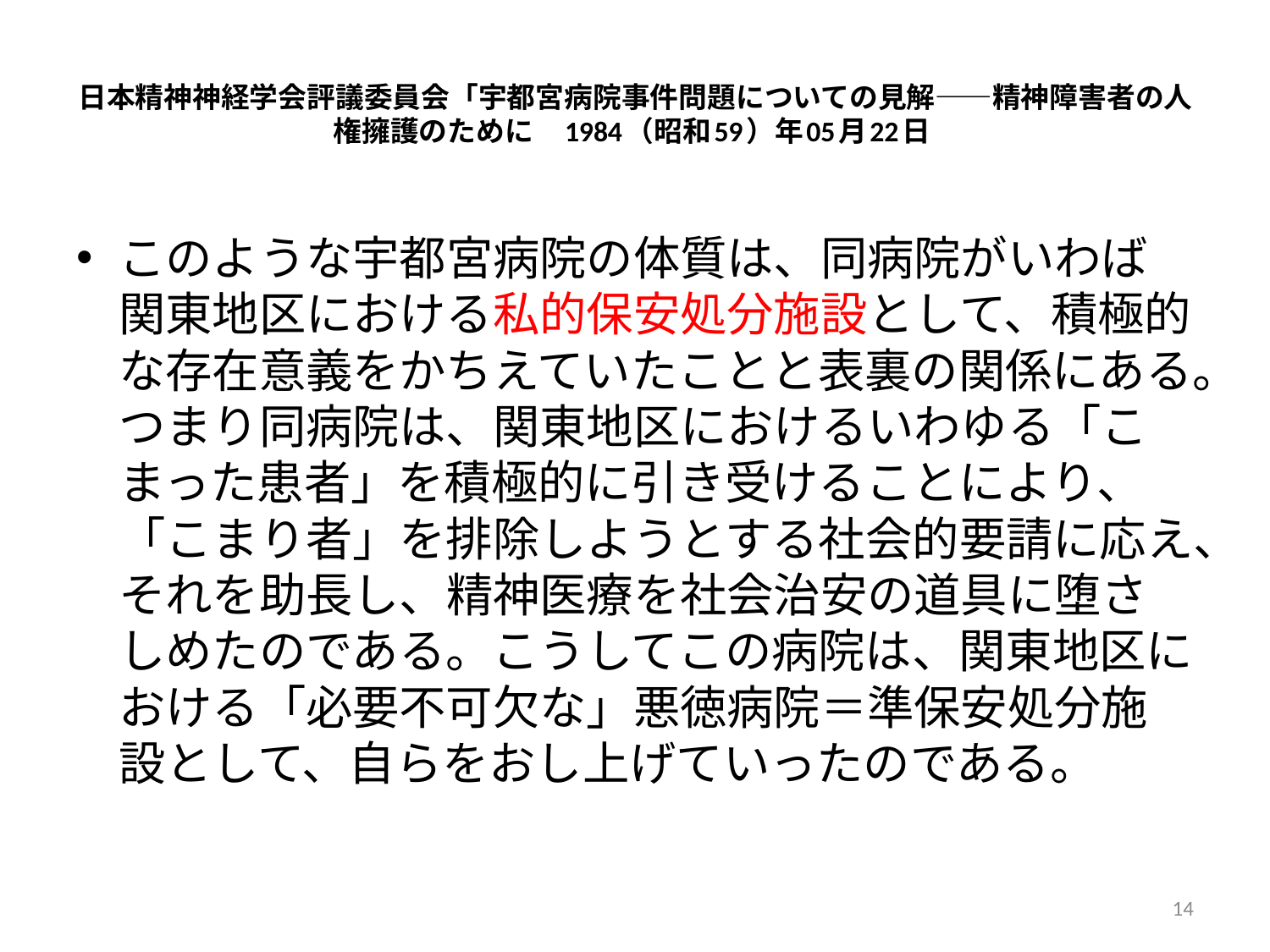

# 日本精神神経学会評議委員会「宇都宮病院事件問題についての見解――精神障害者の人権擁護のために　1984（昭和59）年05月22日
このような宇都宮病院の体質は、同病院がいわば関東地区における私的保安処分施設として、積極的な存在意義をかちえていたことと表裏の関係にある。つまり同病院は、関東地区におけるいわゆる「こまった患者」を積極的に引き受けることにより、「こまり者」を排除しようとする社会的要請に応え、それを助長し、精神医療を社会治安の道具に堕さしめたのである。こうしてこの病院は、関東地区における「必要不可欠な」悪徳病院＝準保安処分施設として、自らをおし上げていったのである。
14